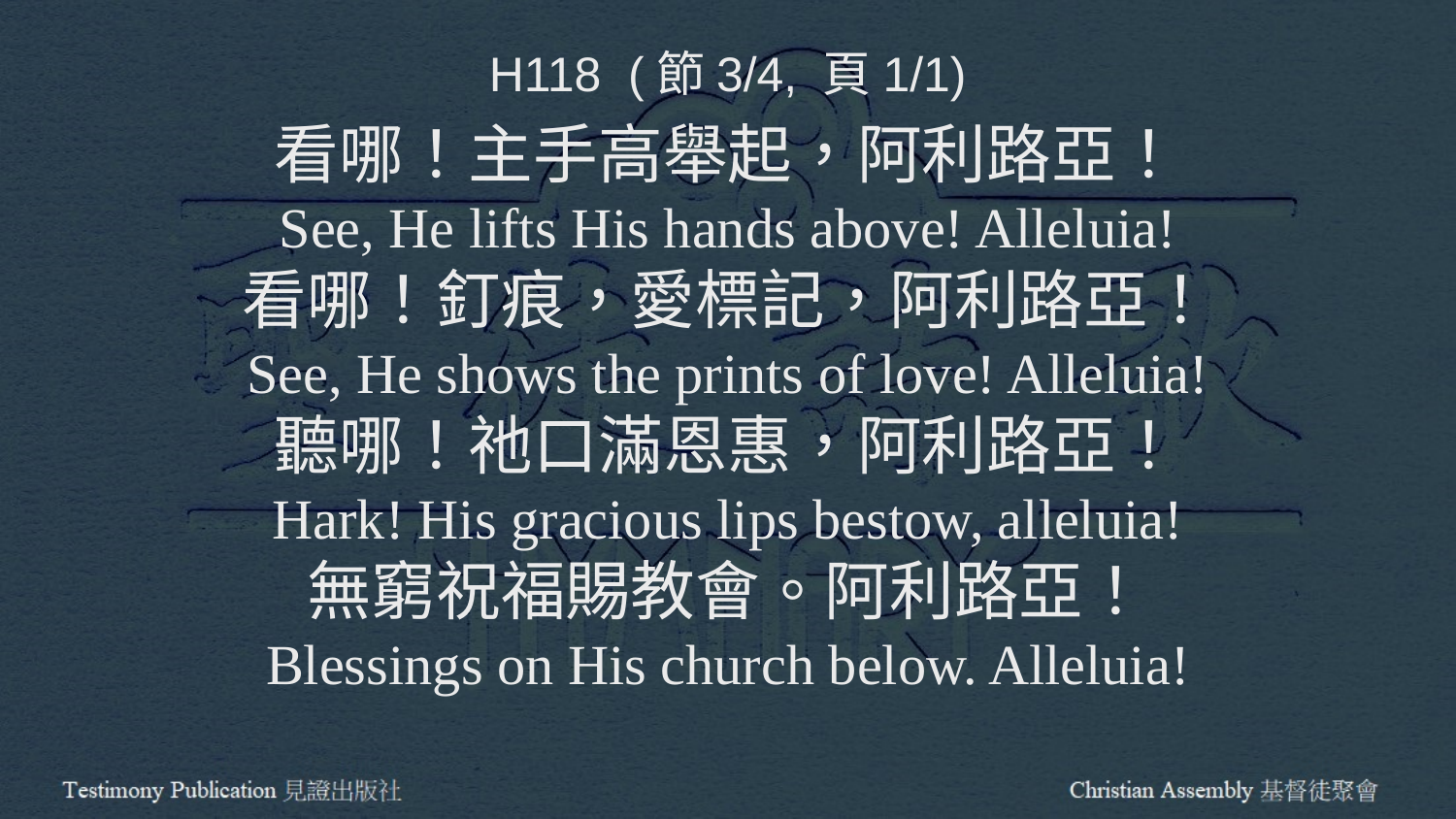

H118  (節3/4, 頁1/1)
看哪！主手高舉起，阿利路亞！
See, He lifts His hands above! Alleluia!
看哪！釘痕，愛標記，阿利路亞！
See, He shows the prints of love! Alleluia!
聽哪！祂口滿恩惠，阿利路亞！
Hark! His gracious lips bestow, alleluia!
無窮祝福賜教會。阿利路亞！
Blessings on His church below. Alleluia!